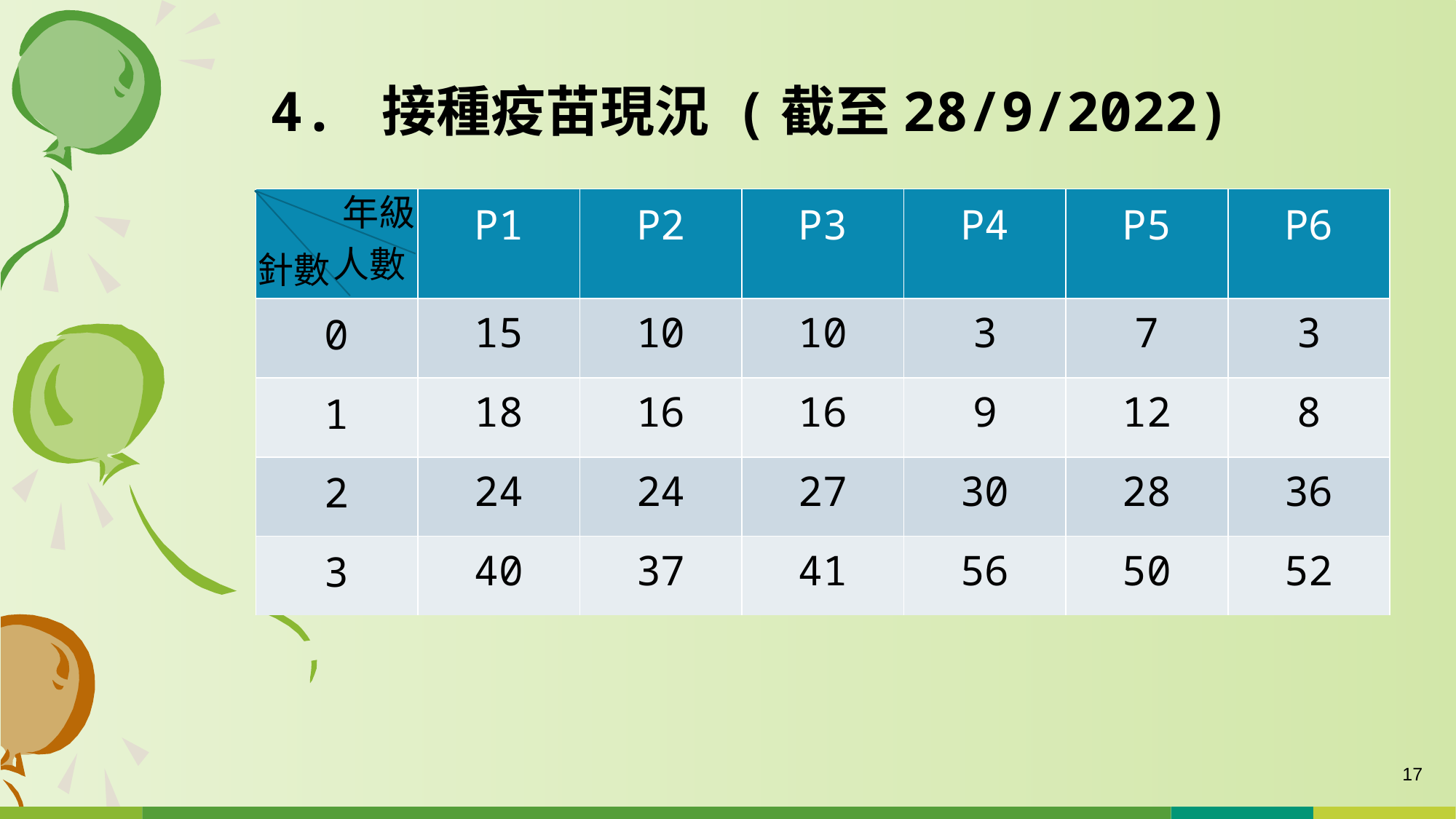

# 4. 接種疫苗現況 (截至28/9/2022)
年級
|  | P1 | P2 | P3 | P4 | P5 | P6 |
| --- | --- | --- | --- | --- | --- | --- |
| 0 | 15 | 10 | 10 | 3 | 7 | 3 |
| 1 | 18 | 16 | 16 | 9 | 12 | 8 |
| 2 | 24 | 24 | 27 | 30 | 28 | 36 |
| 3 | 40 | 37 | 41 | 56 | 50 | 52 |
人數
針數
17